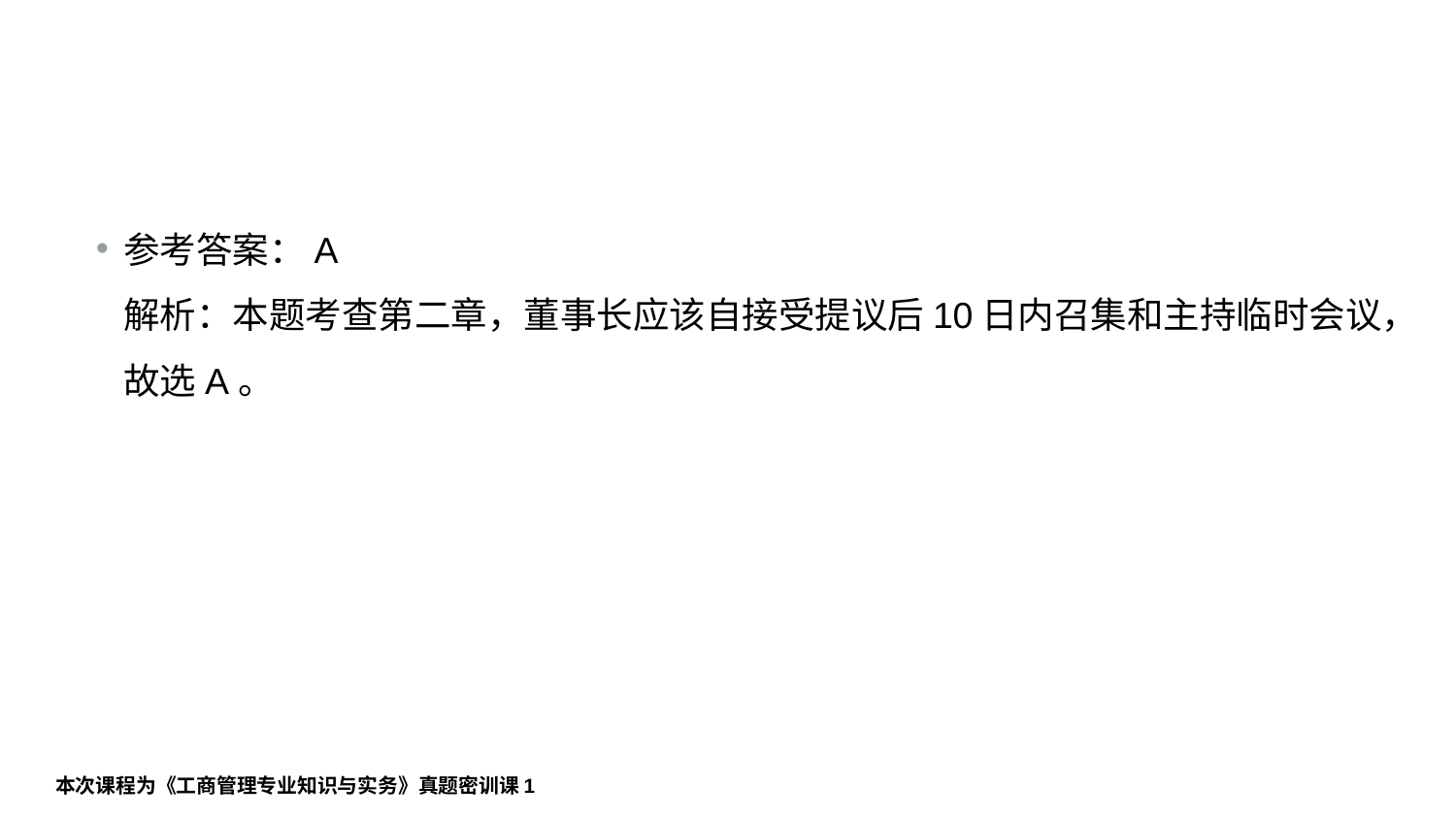

参考答案：A
解析：本题考查第二章，董事长应该自接受提议后10日内召集和主持临时会议，故选A。